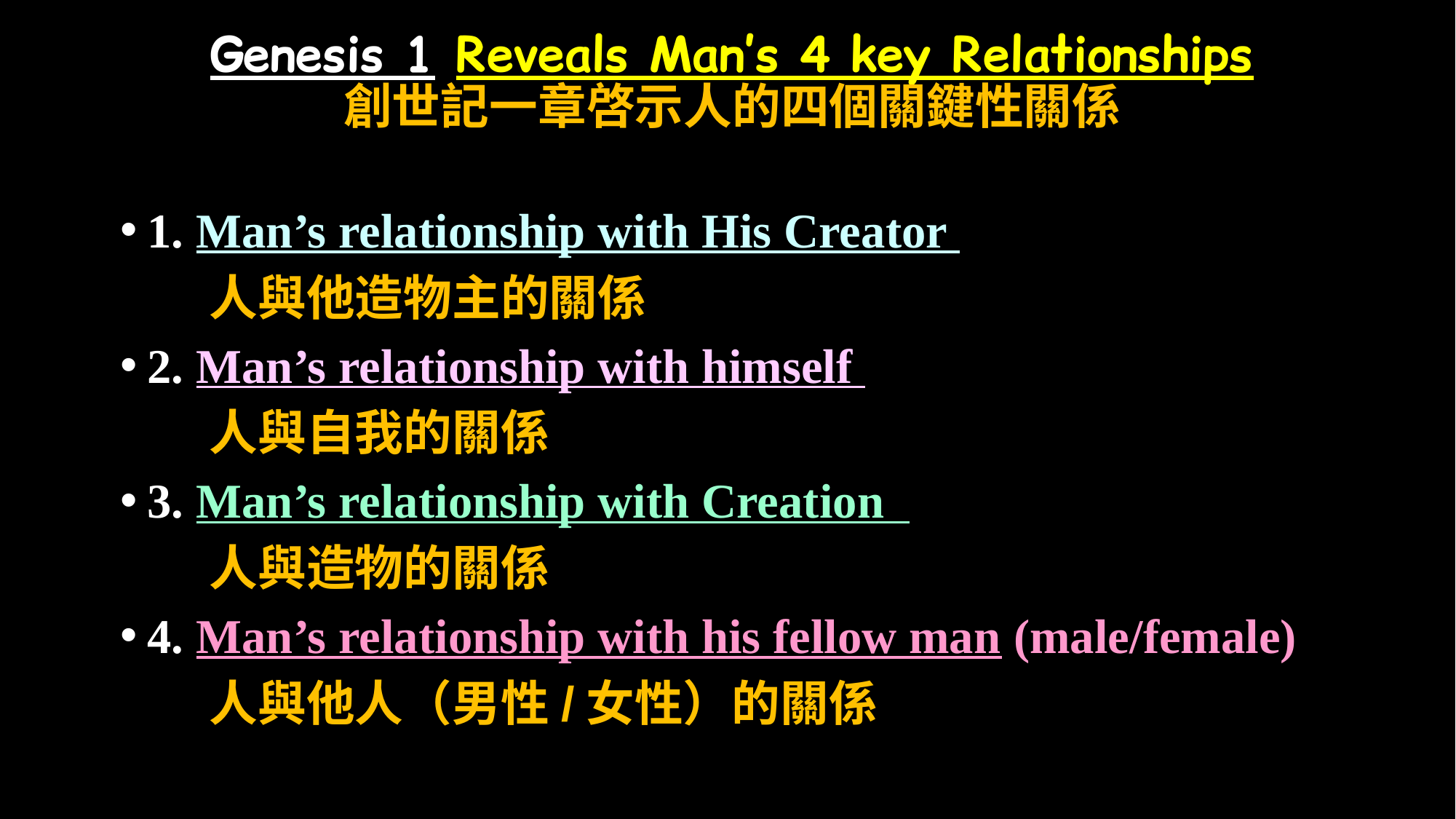

# Genesis 1 Reveals Man’s 4 key Relationships 創世記一章啓示人的四個關鍵性關係
1. Man’s relationship with His Creator
       人與他造物主的關係
2. Man’s relationship with himself
       人與自我的關係
3. Man’s relationship with Creation
       人與造物的關係
4. Man’s relationship with his fellow man (male/female)
       人與他人（男性/女性）的關係